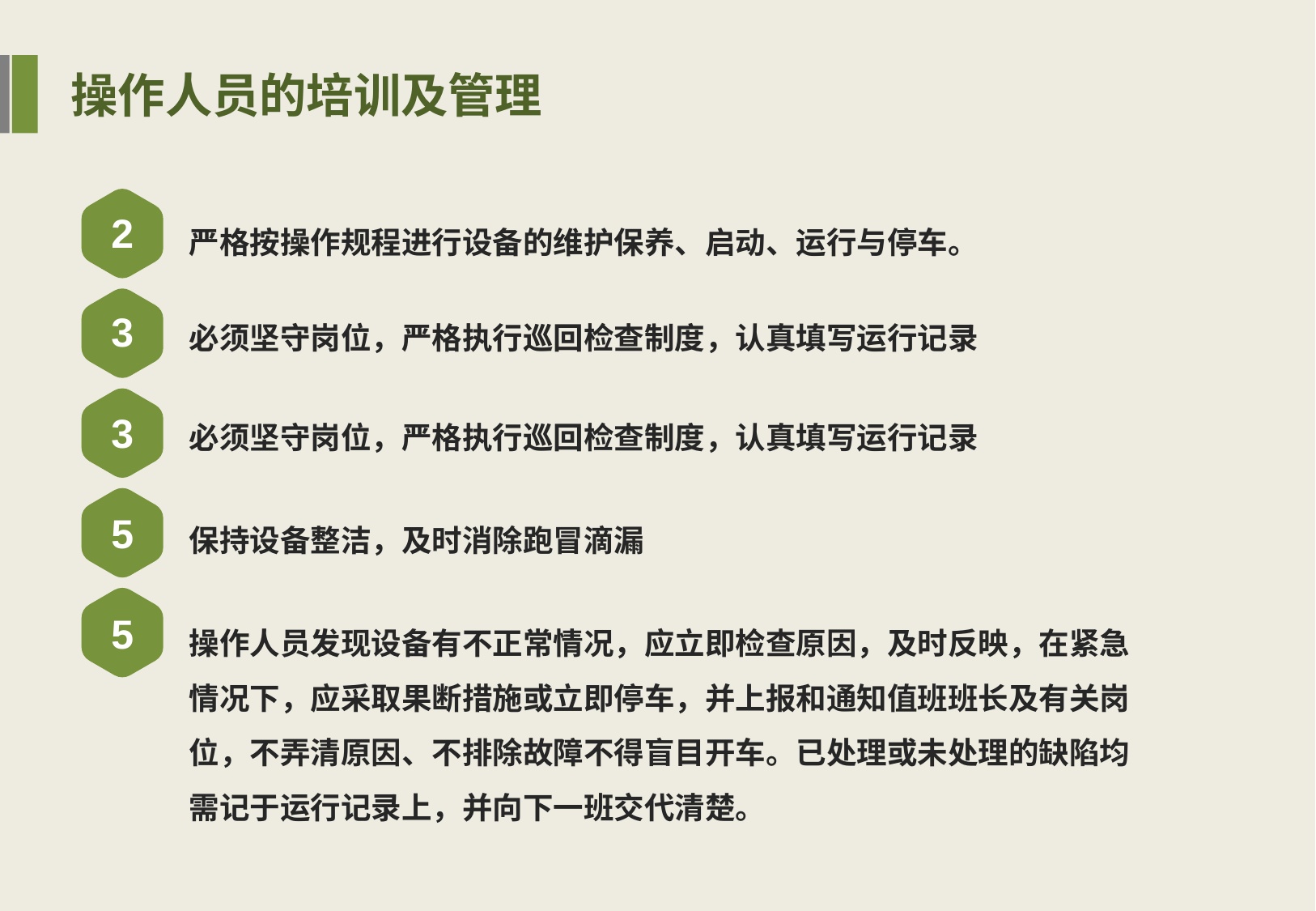

操作人员的培训及管理

严格按操作规程进行设备的维护保养、启动、运行与停车。
2

必须坚守岗位，严格执行巡回检查制度，认真填写运行记录
3

必须坚守岗位，严格执行巡回检查制度，认真填写运行记录
3

保持设备整洁，及时消除跑冒滴漏
5

操作人员发现设备有不正常情况，应立即检查原因，及时反映，在紧急情况下，应采取果断措施或立即停车，并上报和通知值班班长及有关岗位，不弄清原因、不排除故障不得盲目开车。已处理或未处理的缺陷均需记于运行记录上，并向下一班交代清楚。
5